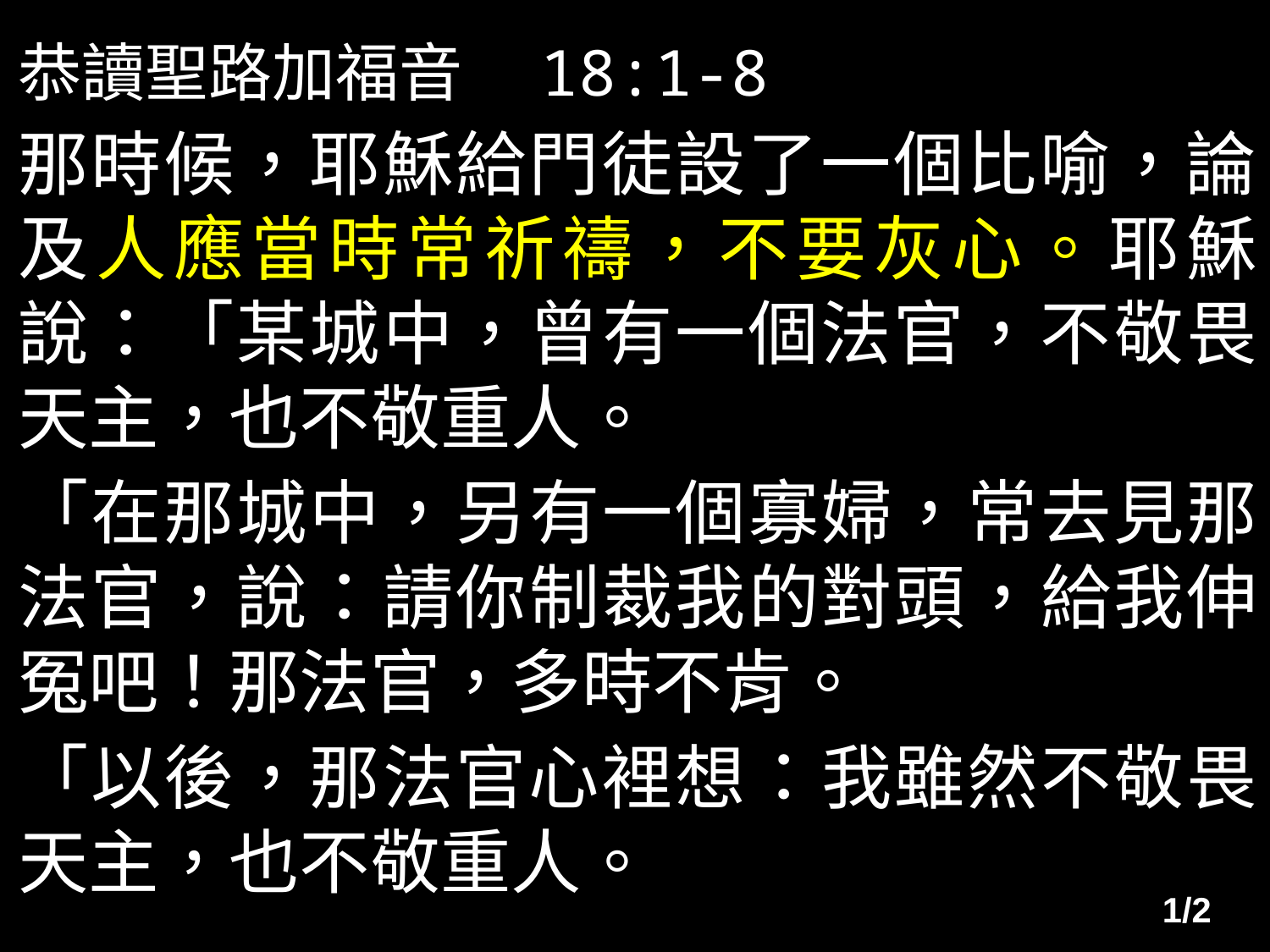

恭讀聖路加福音　18:1-8
那時候，耶穌給門徒設了一個比喻，論及人應當時常祈禱，不要灰心。耶穌說：「某城中，曾有一個法官，不敬畏天主，也不敬重人。
「在那城中，另有一個寡婦，常去見那法官，說：請你制裁我的對頭，給我伸冤吧！那法官，多時不肯。
「以後，那法官心裡想：我雖然不敬畏天主，也不敬重人。
1/2